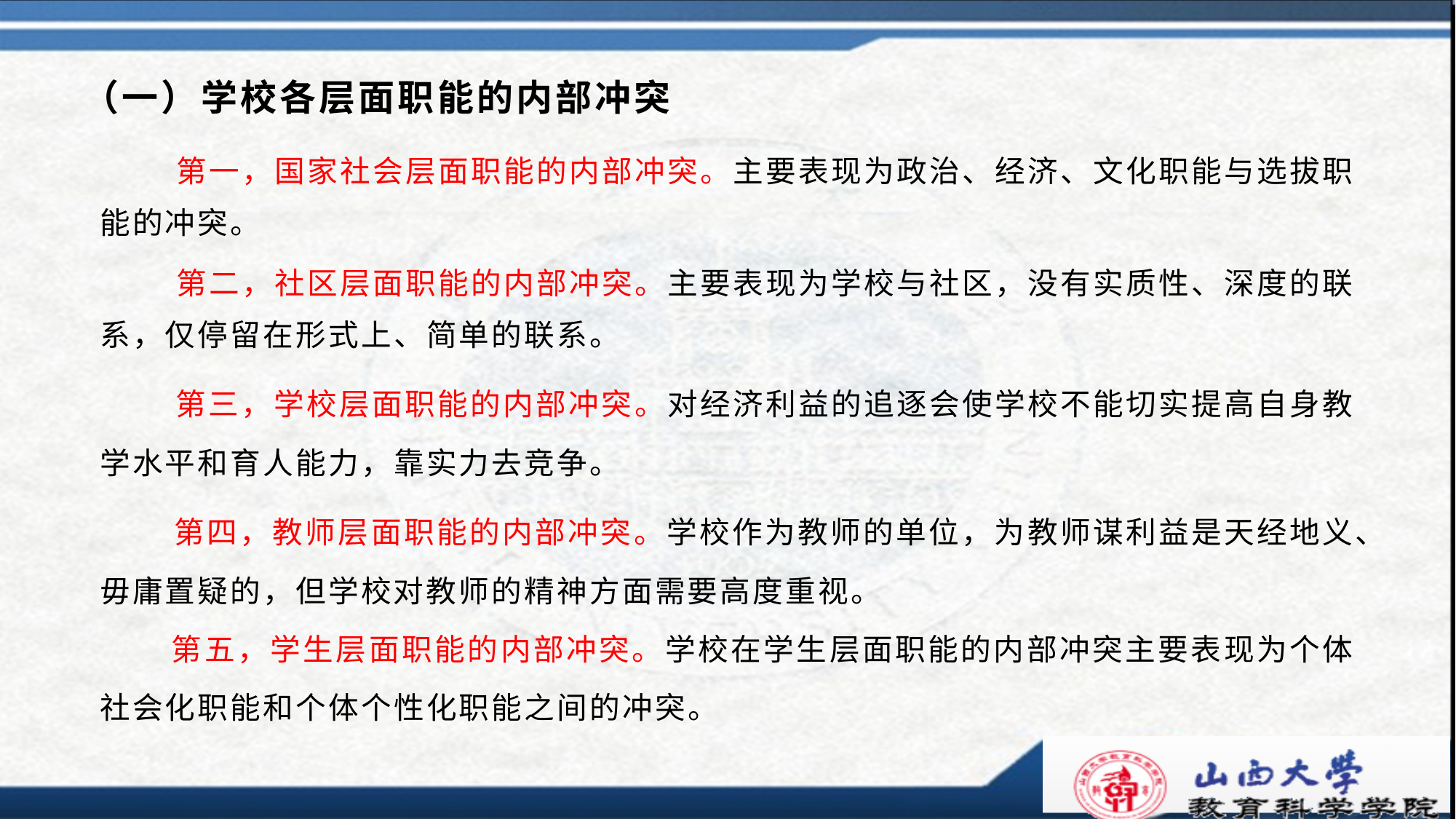

# （一）学校各层面职能的内部冲突

   第一，国家社会层面职能的内部冲突。主要表现为政治、经济、文化职能与选拔职能的冲突。
   第二，社区层面职能的内部冲突。主要表现为学校与社区，没有实质性、深度的联系，仅停留在形式上、简单的联系。
   第三，学校层面职能的内部冲突。对经济利益的追逐会使学校不能切实提高自身教学水平和育人能力，靠实力去竞争。
   第四，教师层面职能的内部冲突。学校作为教师的单位，为教师谋利益是天经地义、毋庸置疑的，但学校对教师的精神方面需要高度重视。
   第五，学生层面职能的内部冲突。学校在学生层面职能的内部冲突主要表现为个体社会化职能和个体个性化职能之间的冲突。